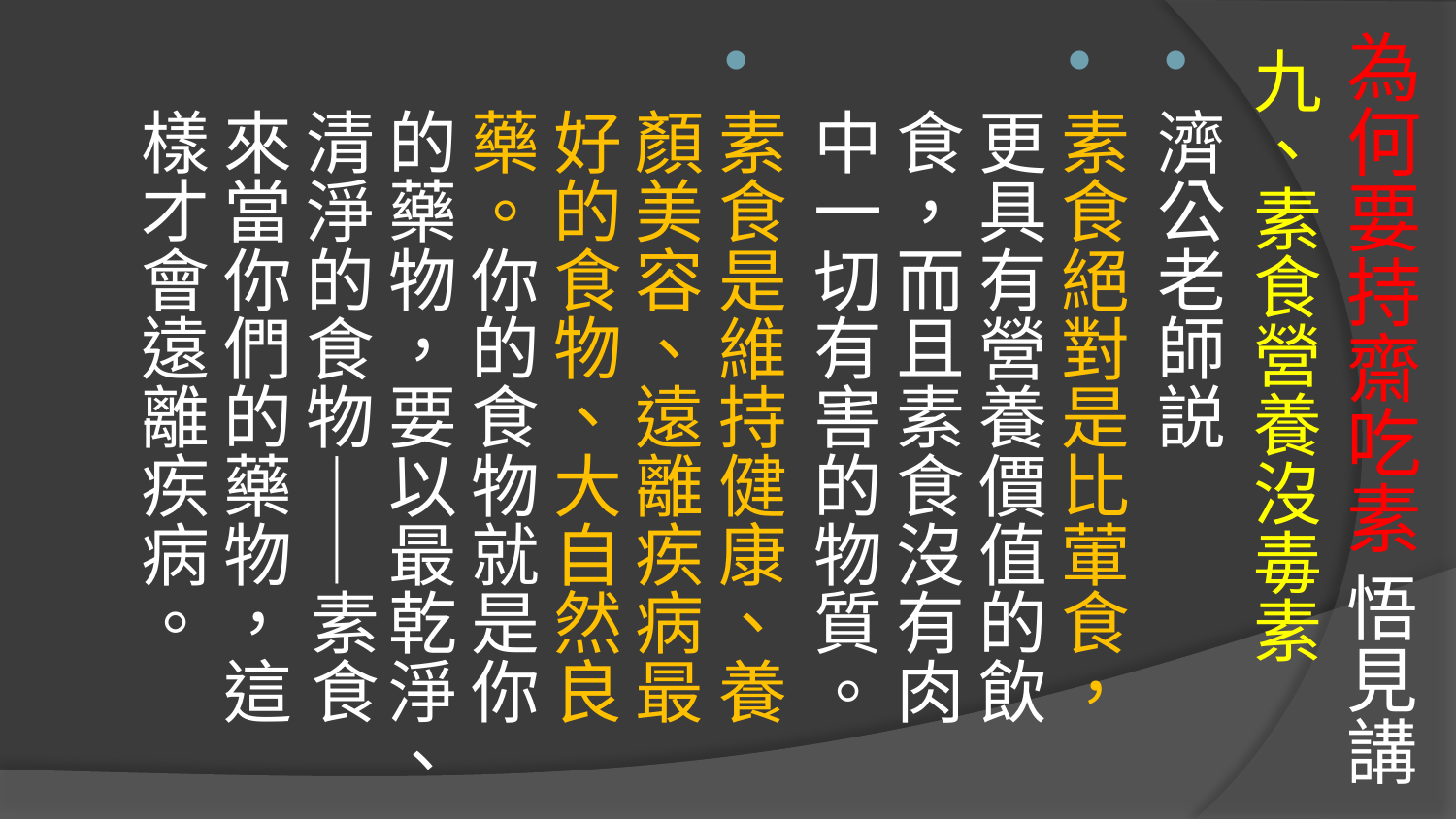

# 為何要持齋吃素 悟見講
九、素食營養沒毒素
濟公老師説
素食絕對是比葷食，更具有營養價值的飲食，而且素食沒有肉中一切有害的物質。
素食是維持健康、養顏美容、遠離疾病最好的食物、大自然良藥。你的食物就是你的藥物，要以最乾淨、清淨的食物——素食來當你們的藥物，這樣才會遠離疾病。